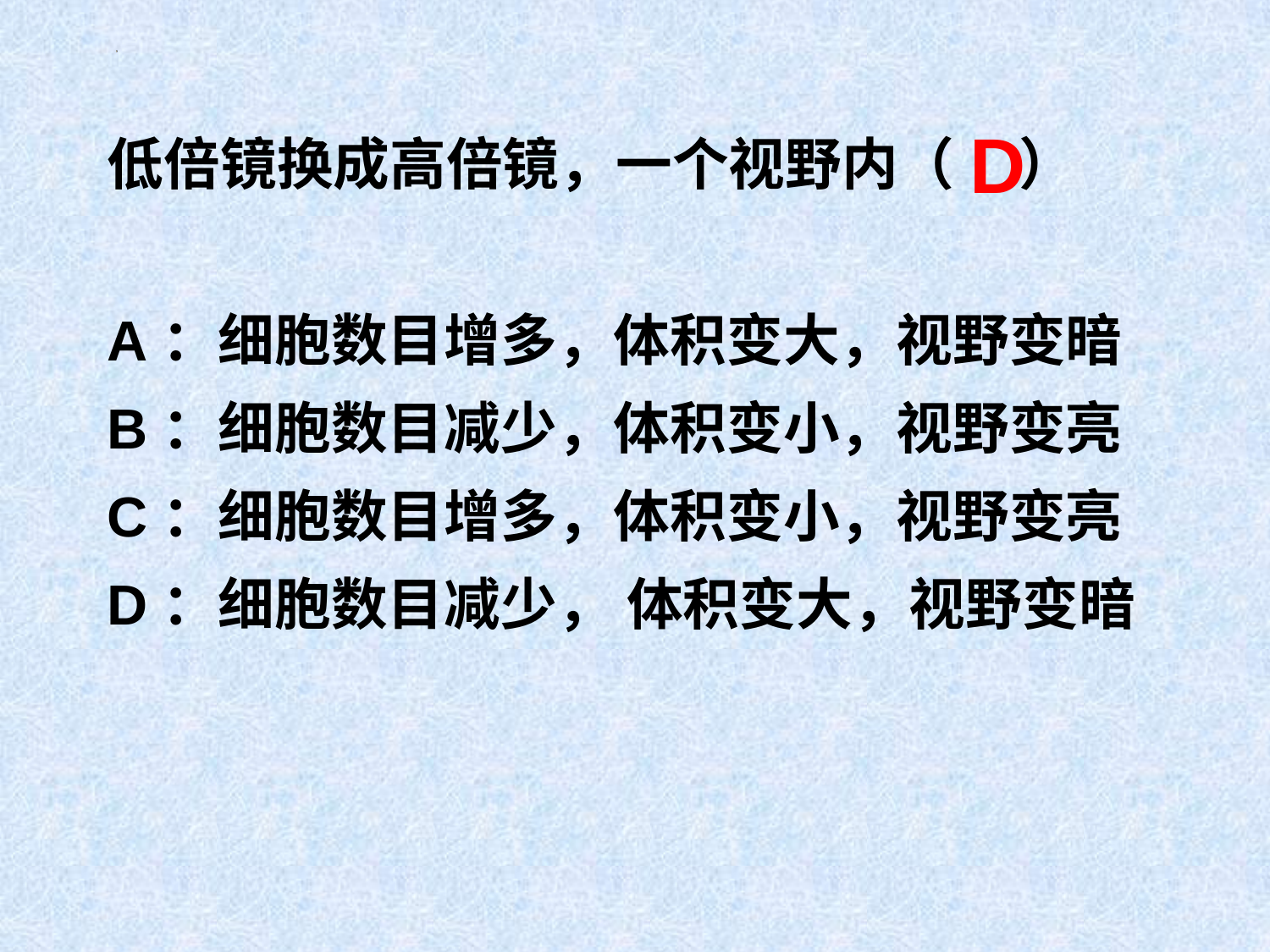

低倍镜换成高倍镜，一个视野内（     ）

A：细胞数目增多，体积变大，视野变暗
B：细胞数目减少，体积变小，视野变亮
C：细胞数目增多，体积变小，视野变亮
D：细胞数目减少， 体积变大，视野变暗
   D